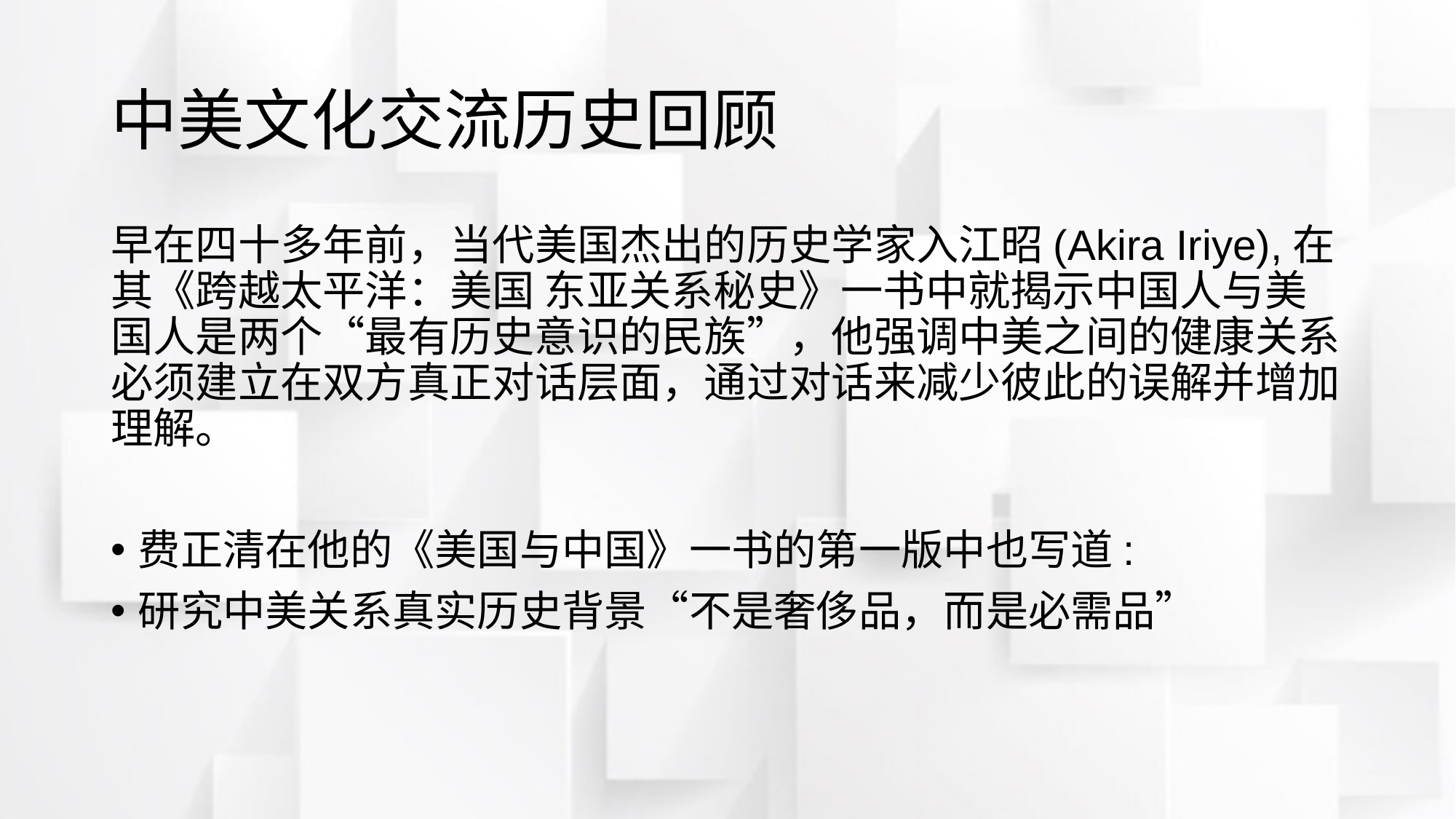

# 中美文化交流历史回顾
早在四十多年前，当代美国杰出的历史学家入江昭(Akira Iriye),在其《跨越太平洋：美国 东亚关系秘史》一书中就揭示中国人与美国人是两个“最有历史意识的民族”，他强调中美之间的健康关系必须建立在双方真正对话层面，通过对话来减少彼此的误解并增加理解。

费正清在他的《美国与中国》一书的第一版中也写道:
研究中美关系真实历史背景“不是奢侈品，而是必需品”